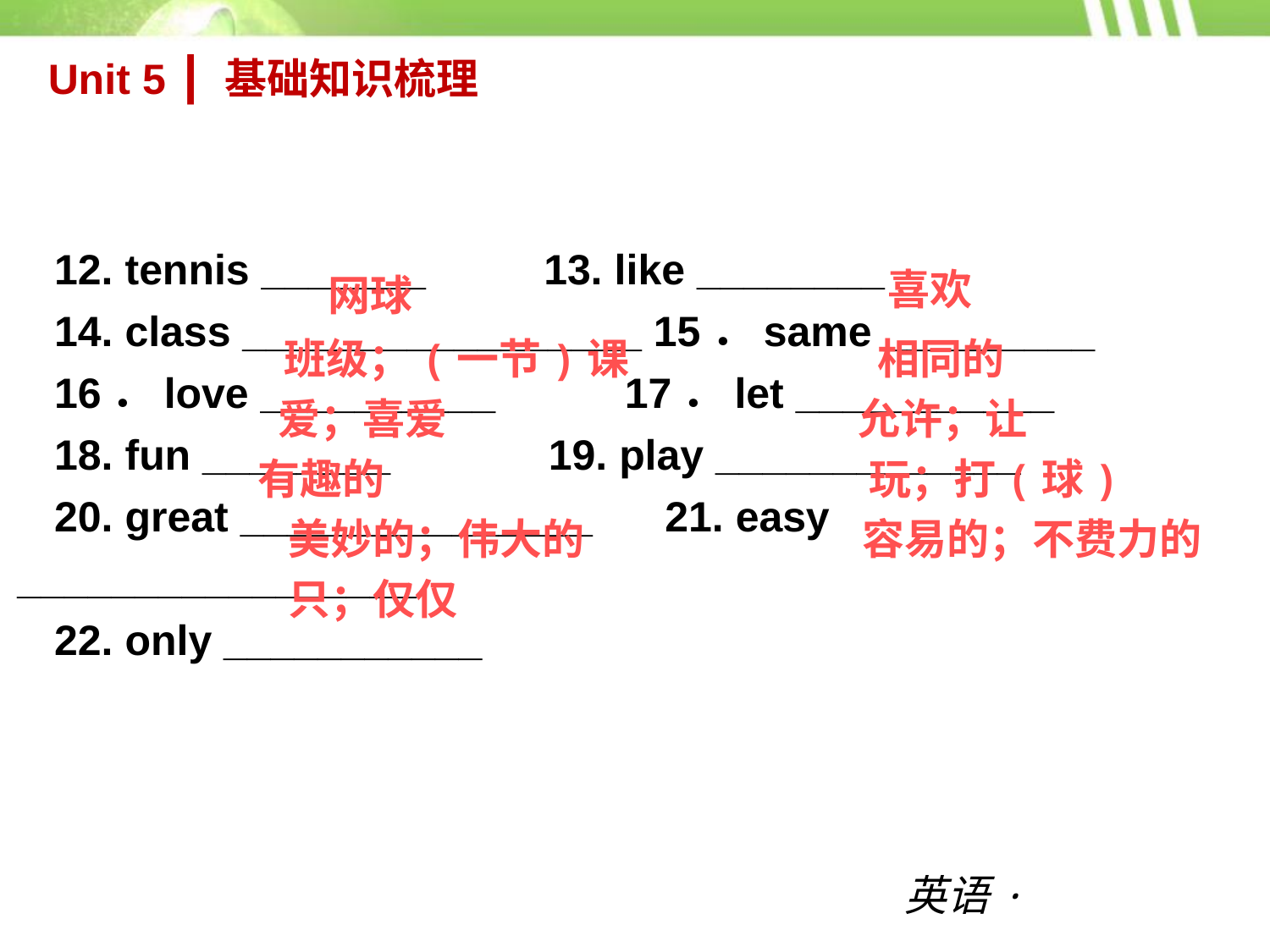

Unit 5 ┃ 基础知识梳理
12. tennis _______          13. like ________
14. class _________________ 15．same _________
16．love __________　       17．let ___________
18. fun ________　          19. play _____________
20. great _______________　 21. easy _________________
22. only ___________
喜欢
网球
班级；(一节)课
相同的
爱；喜爱
允许；让
有趣的
玩；打(球)
美妙的；伟大的
容易的；不费力的
只；仅仅
英语·新课标（RJ）